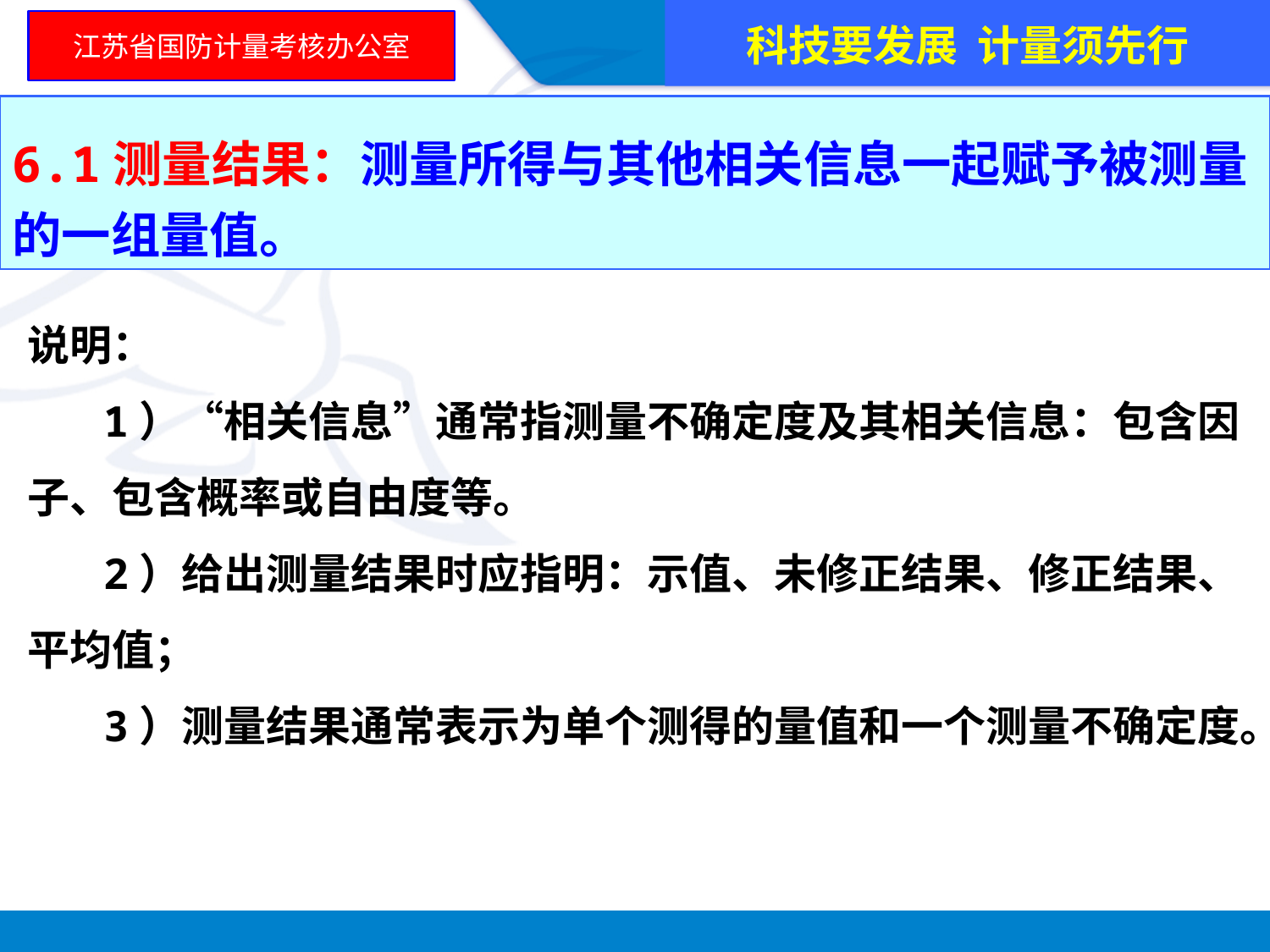

科技要发展  计量须先行
江苏省国防计量考核办公室
6.1测量结果：测量所得与其他相关信息一起赋予被测量的一组量值。

说明：
   1）“相关信息”通常指测量不确定度及其相关信息：包含因子、包含概率或自由度等。
   2）给出测量结果时应指明：示值、未修正结果、修正结果、平均值；
   3）测量结果通常表示为单个测得的量值和一个测量不确定度。